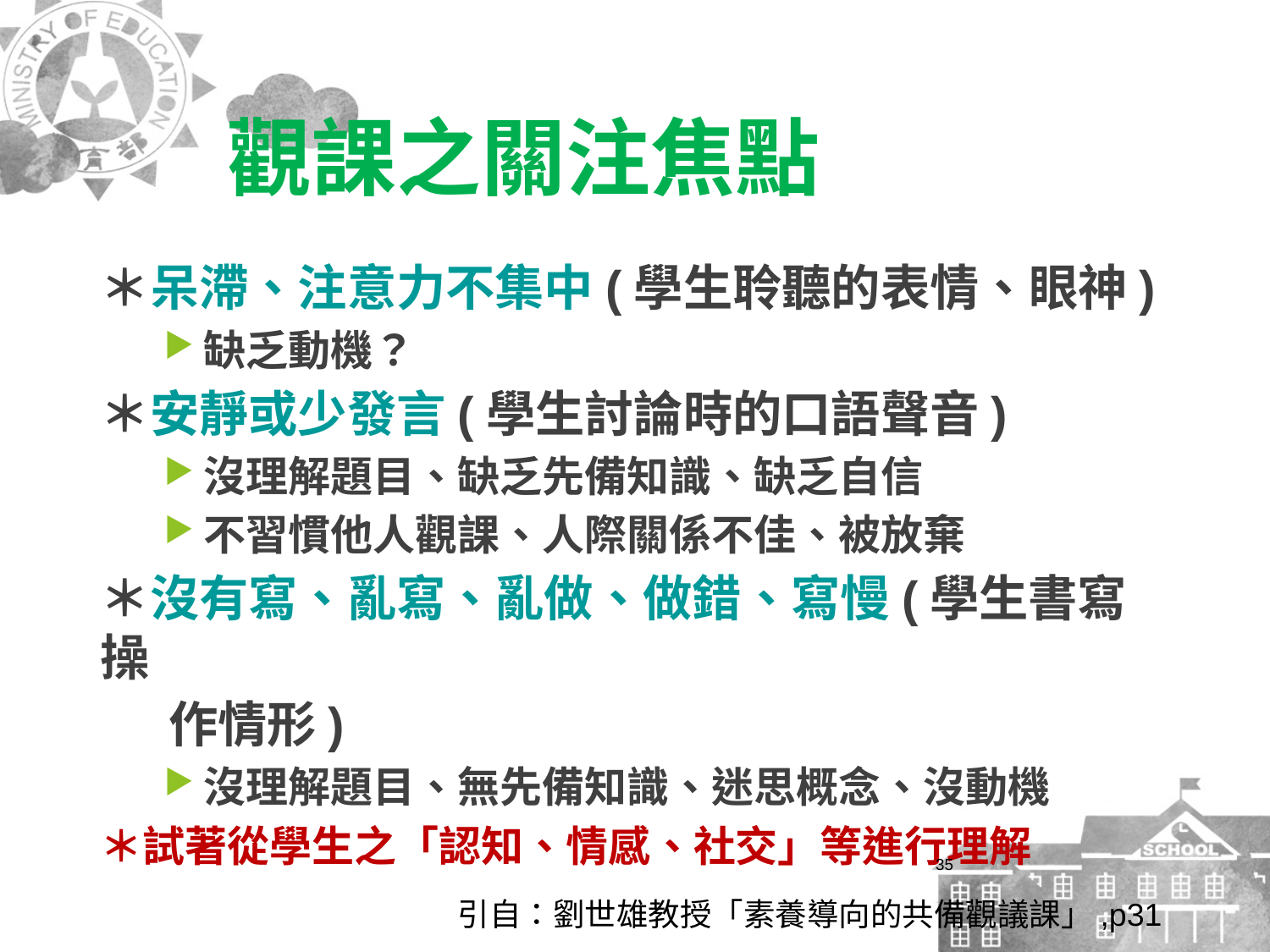

# 觀課之關注焦點
＊呆滯、注意力不集中(學生聆聽的表情、眼神)
缺乏動機？
＊安靜或少發言(學生討論時的口語聲音)
沒理解題目、缺乏先備知識、缺乏自信
不習慣他人觀課、人際關係不佳、被放棄
＊沒有寫、亂寫、亂做、做錯、寫慢(學生書寫操
     作情形)
沒理解題目、無先備知識、迷思概念、沒動機
＊試著從學生之「認知、情感、社交」等進行理解
35
引自：劉世雄教授「素養導向的共備觀議課」,p31